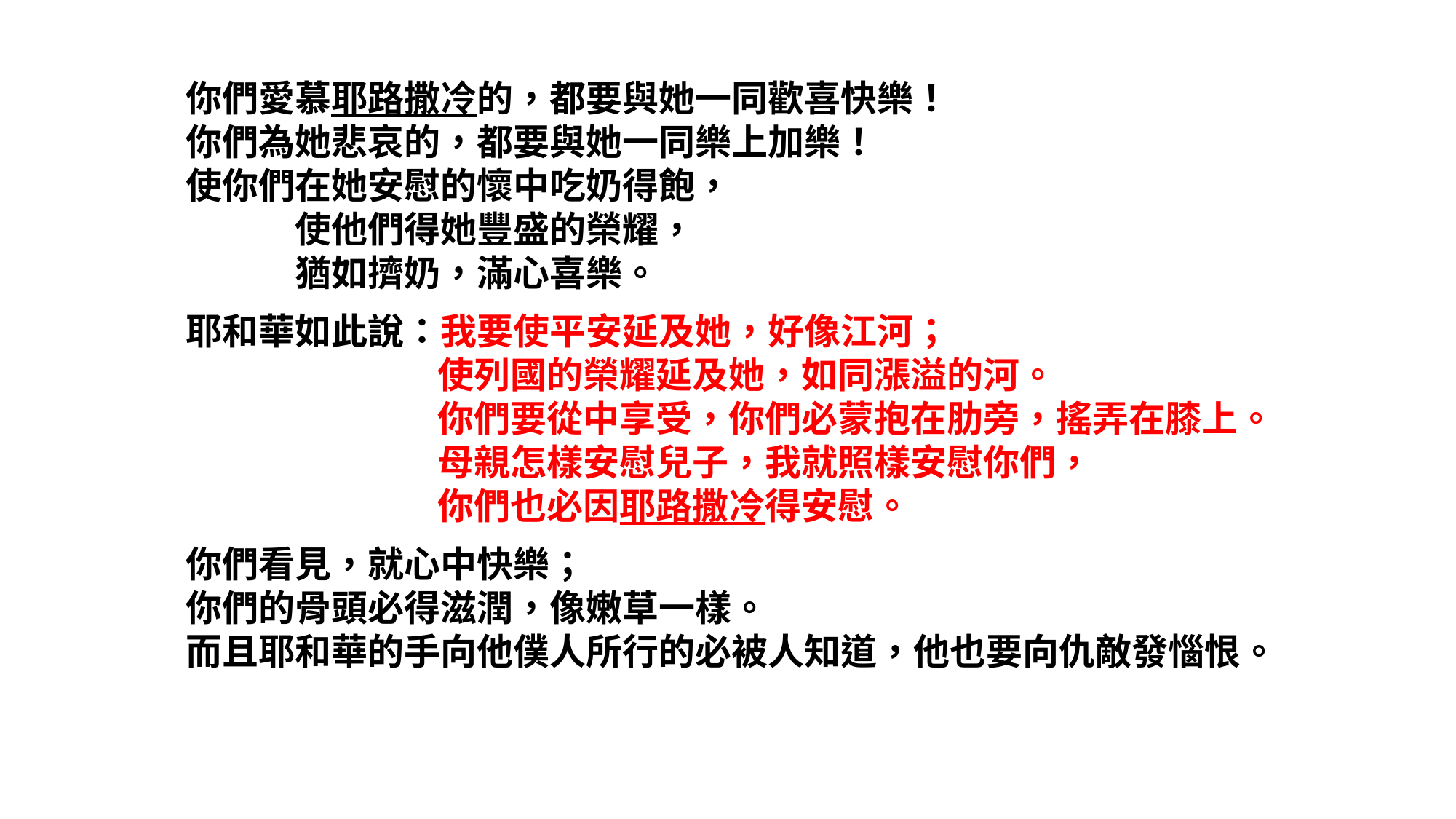

你們愛慕耶路撒冷的，都要與她一同歡喜快樂！
你們為她悲哀的，都要與她一同樂上加樂！
使你們在她安慰的懷中吃奶得飽，
	使他們得她豐盛的榮耀，
	猶如擠奶，滿心喜樂。

耶和華如此說：我要使平安延及她，好像江河；
	使列國的榮耀延及她，如同漲溢的河。
	你們要從中享受，你們必蒙抱在肋旁，搖弄在膝上。
	母親怎樣安慰兒子，我就照樣安慰你們，
	你們也必因耶路撒冷得安慰。

你們看見，就心中快樂；
你們的骨頭必得滋潤，像嫩草一樣。
而且耶和華的手向他僕人所行的必被人知道，他也要向仇敵發惱恨。